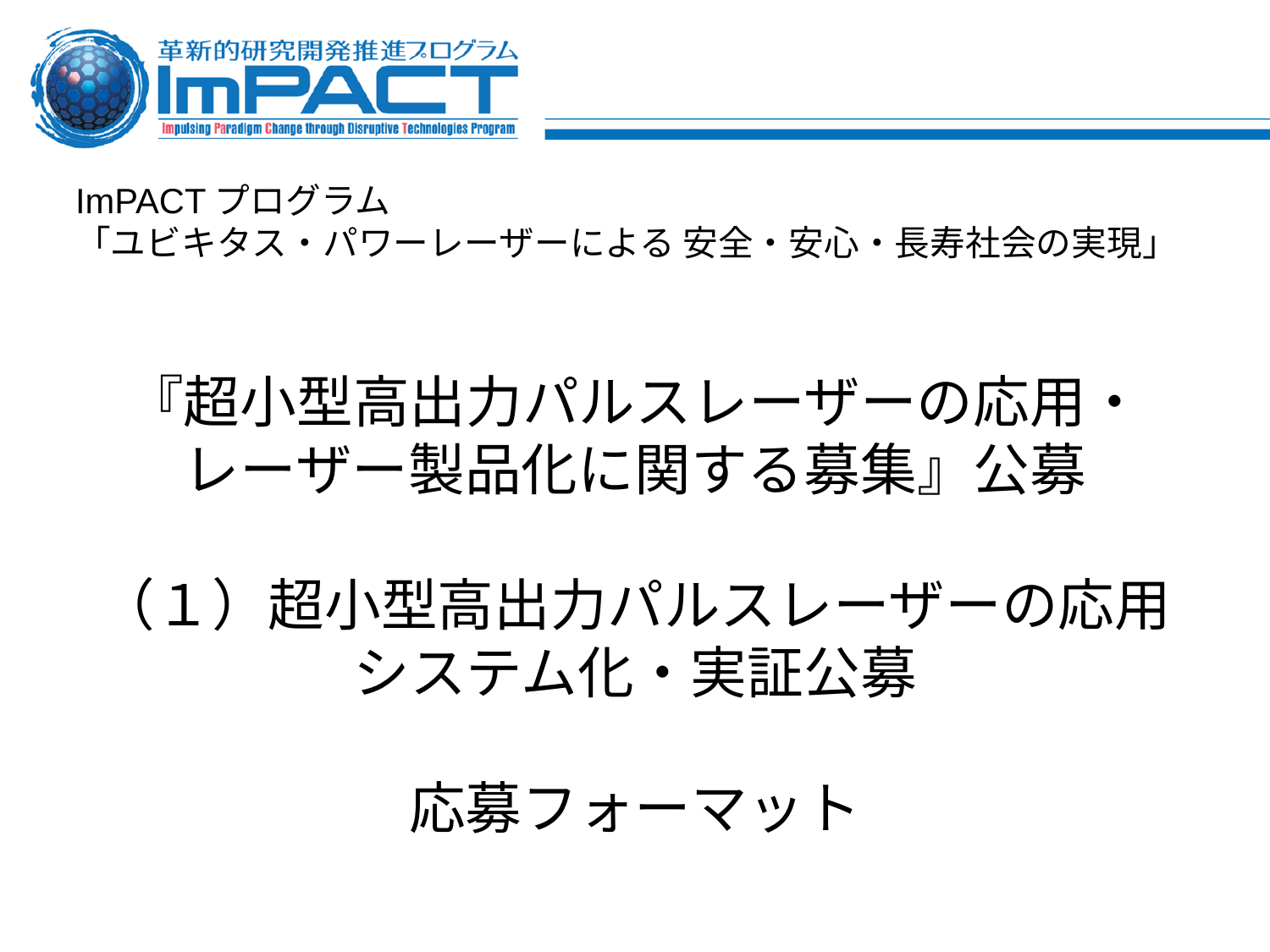

ImPACTプログラム
「ユビキタス・パワーレーザーによる 安全・安心・長寿社会の実現」
『超小型高出力パルスレーザーの応用・レーザー製品化に関する募集』公募

（１）超小型高出力パルスレーザーの応用システム化・実証公募

応募フォーマット